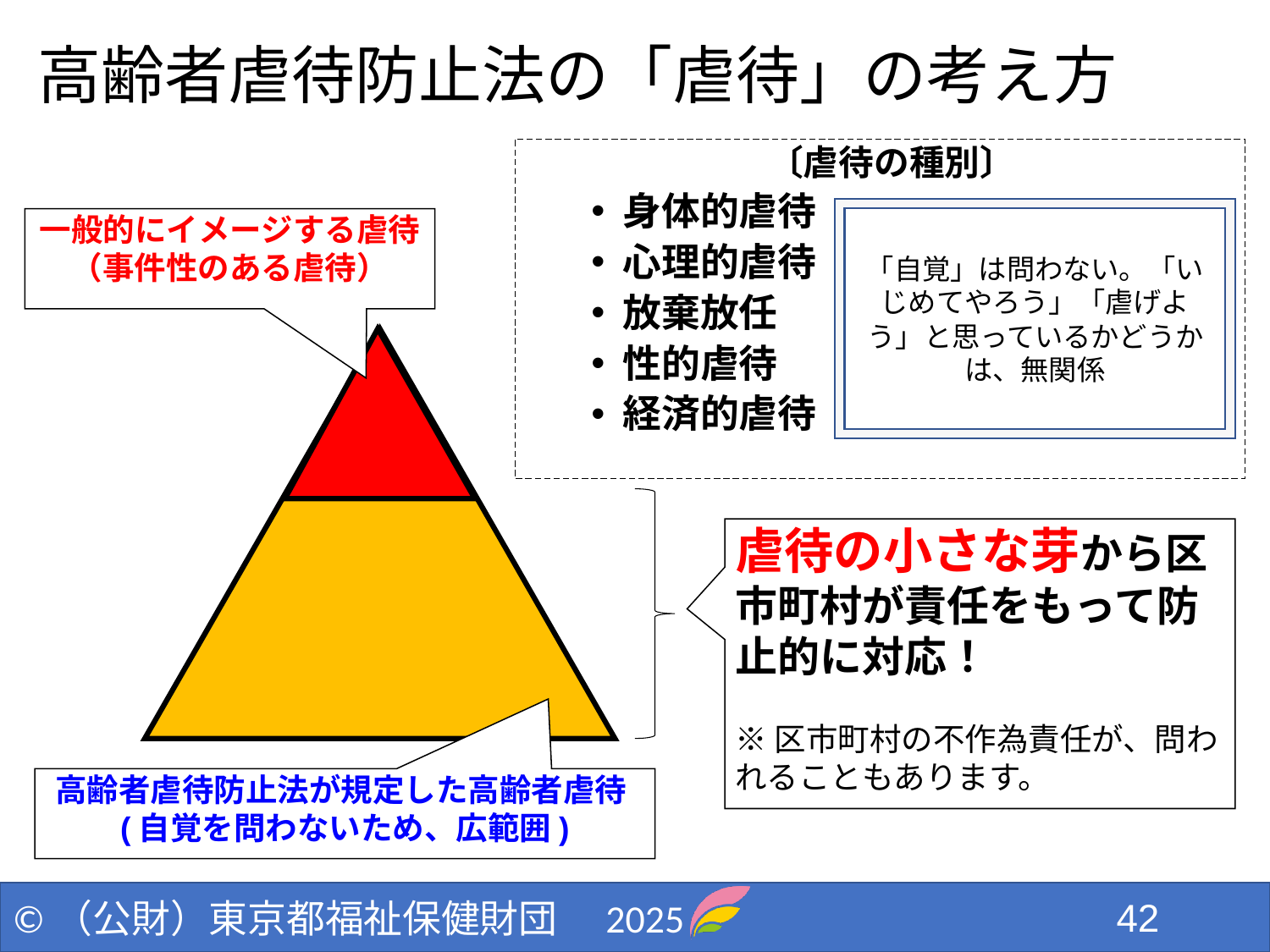

# 高齢者虐待防止法の「虐待」の考え方
　　　　　〔虐待の種別〕
身体的虐待
心理的虐待
放棄放任
性的虐待
経済的虐待
「自覚」は問わない。「いじめてやろう」「虐げよう」と思っているかどうかは、無関係
一般的にイメージする虐待
（事件性のある虐待）

虐待の小さな芽から区市町村が責任をもって防止的に対応！

※区市町村の不作為責任が、問われることもあります。
高齢者虐待防止法が規定した高齢者虐待(自覚を問わないため、広範囲)